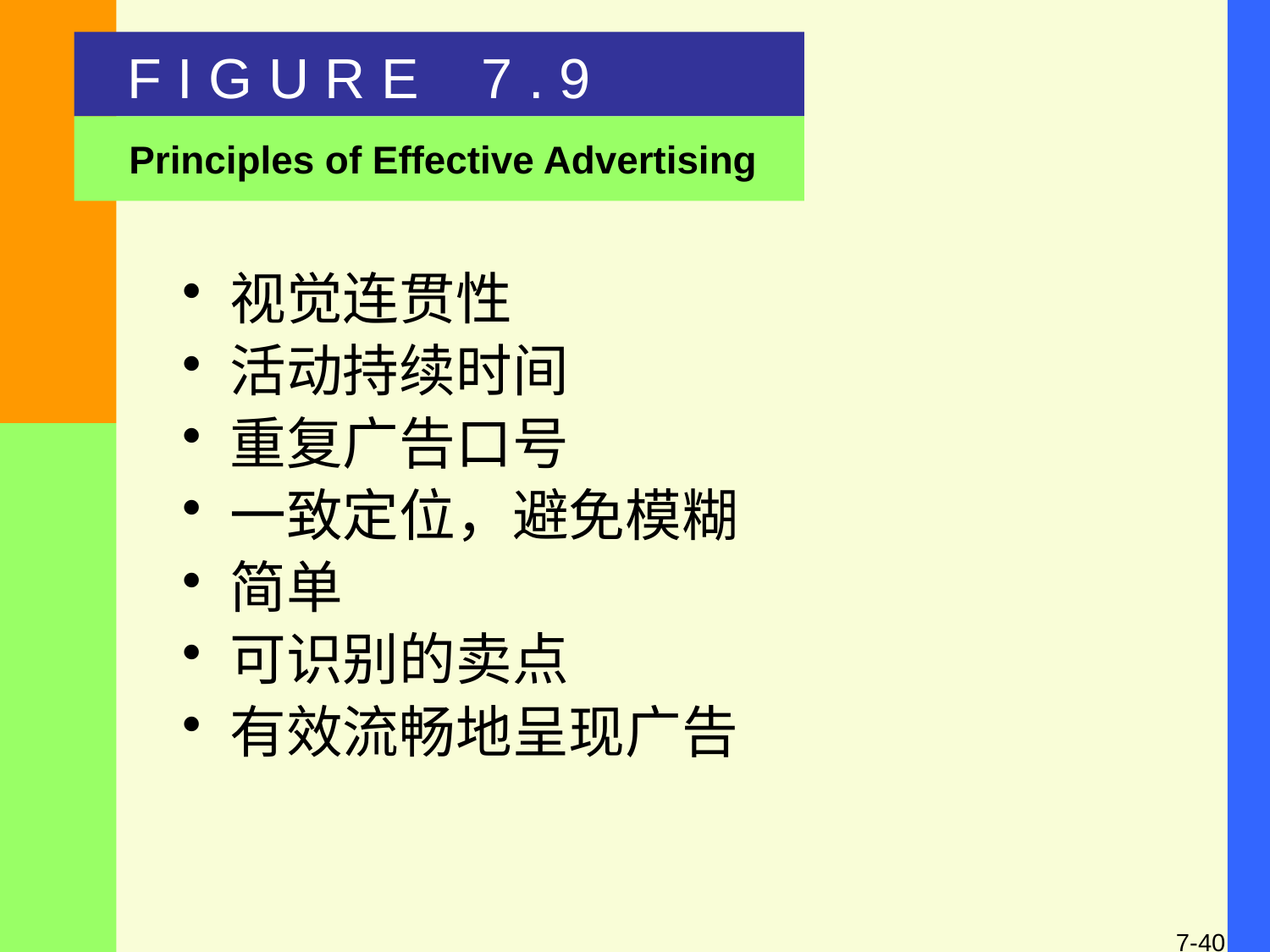

F I G U R E    7 . 9

Principles of Effective Advertising
视觉连贯性
活动持续时间
重复广告口号
一致定位，避免模糊
简单
可识别的卖点
有效流畅地呈现广告

7-40